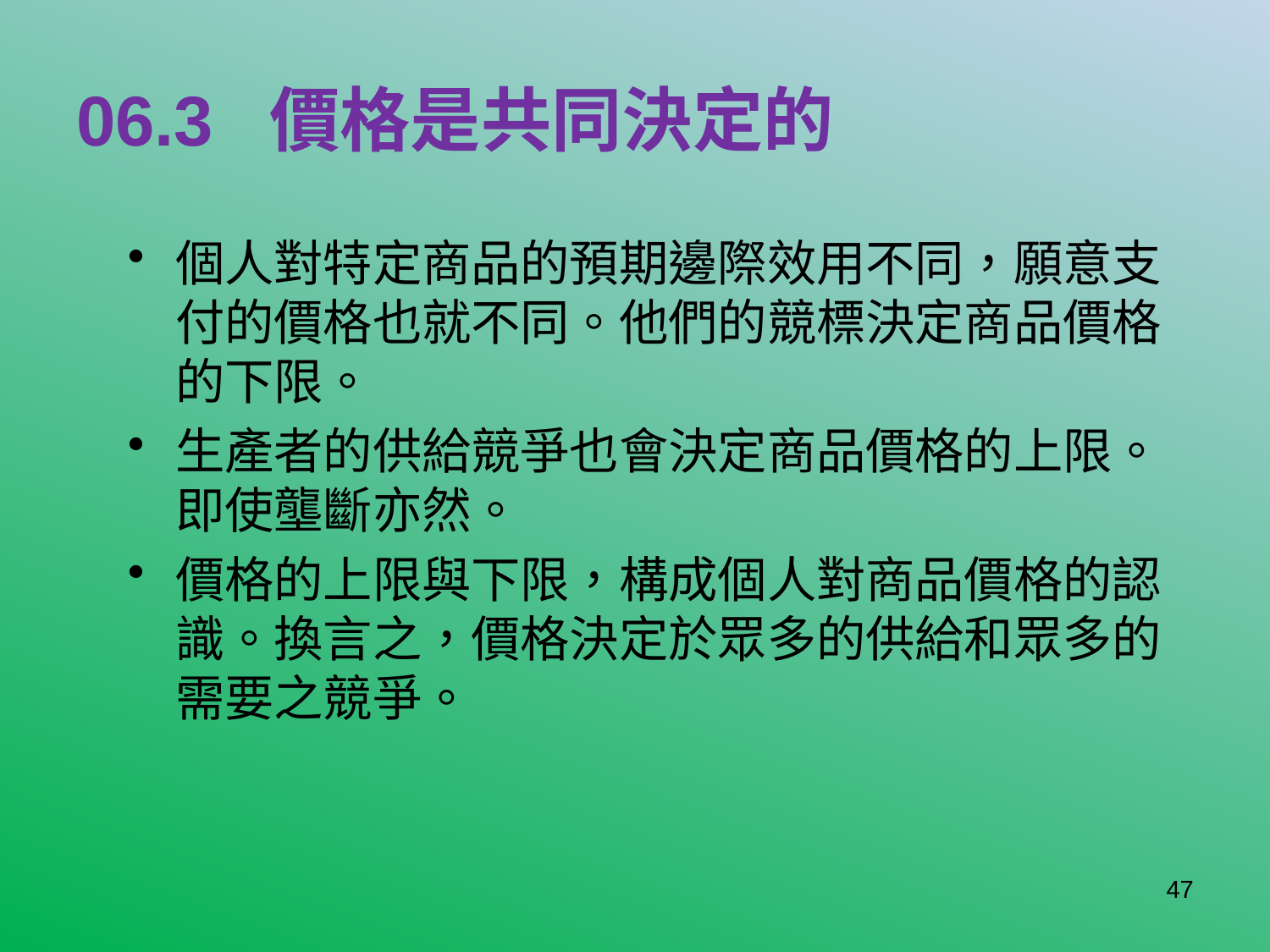

# 06.3  價格是共同決定的
個人對特定商品的預期邊際效用不同，願意支付的價格也就不同。他們的競標決定商品價格的下限。
生產者的供給競爭也會決定商品價格的上限。即使壟斷亦然。
價格的上限與下限，構成個人對商品價格的認識。換言之，價格決定於眾多的供給和眾多的需要之競爭。
47